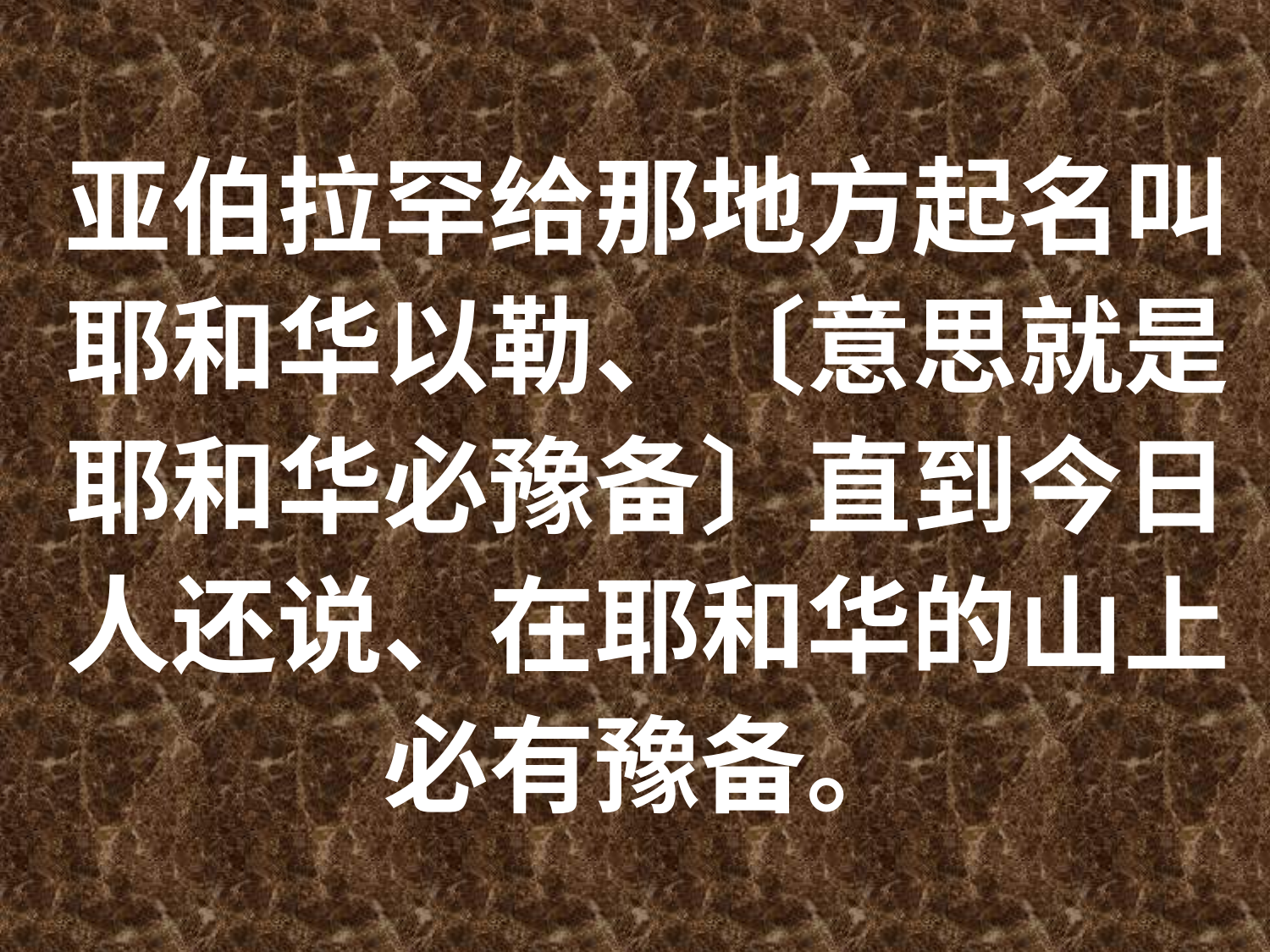

亚伯拉罕给那地方起名叫耶和华以勒、〔意思就是耶和华必豫备〕直到今日人还说、在耶和华的山上必有豫备。